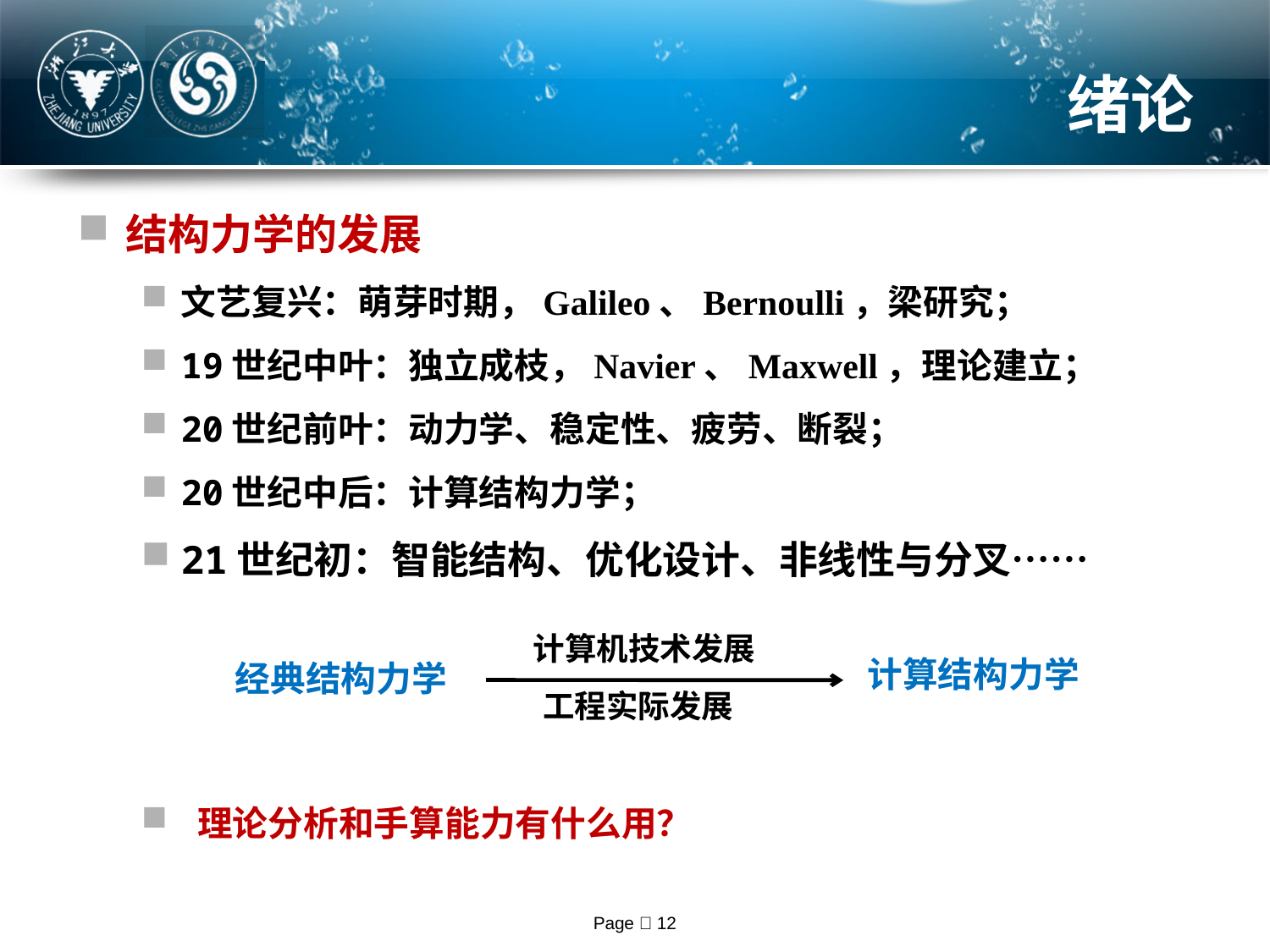

# 绪论
结构力学的发展
文艺复兴：萌芽时期，Galileo、Bernoulli，梁研究；
19世纪中叶：独立成枝，Navier、Maxwell，理论建立；
20世纪前叶：动力学、稳定性、疲劳、断裂；
20世纪中后：计算结构力学；
21世纪初：智能结构、优化设计、非线性与分叉……

 理论分析和手算能力有什么用？
计算机技术发展
计算结构力学
经典结构力学
工程实际发展